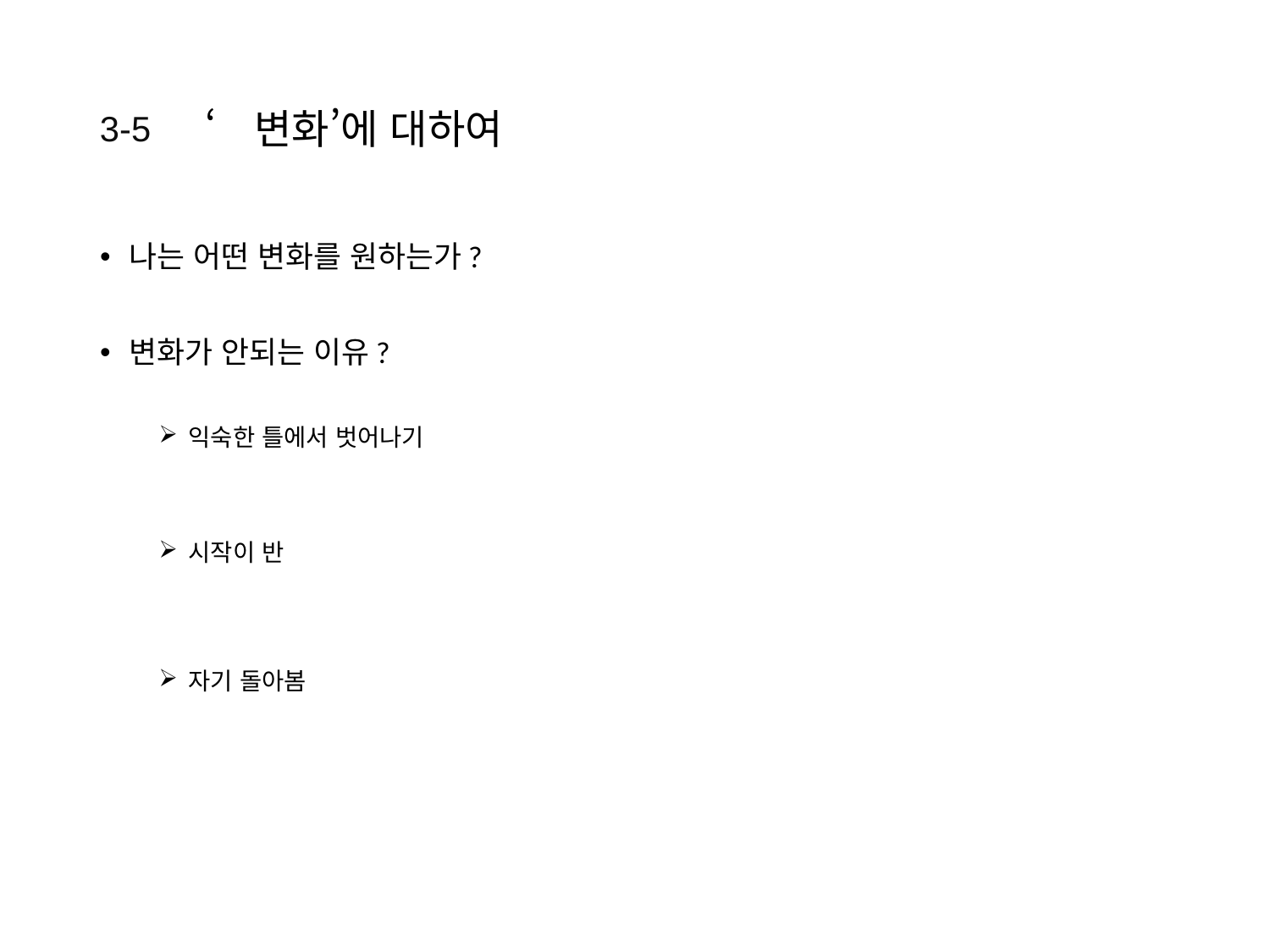

3-5
# ‘변화’에 대하여

나는 어떤 변화를 원하는가?

변화가 안되는 이유?

익숙한 틀에서 벗어나기

시작이 반

자기 돌아봄